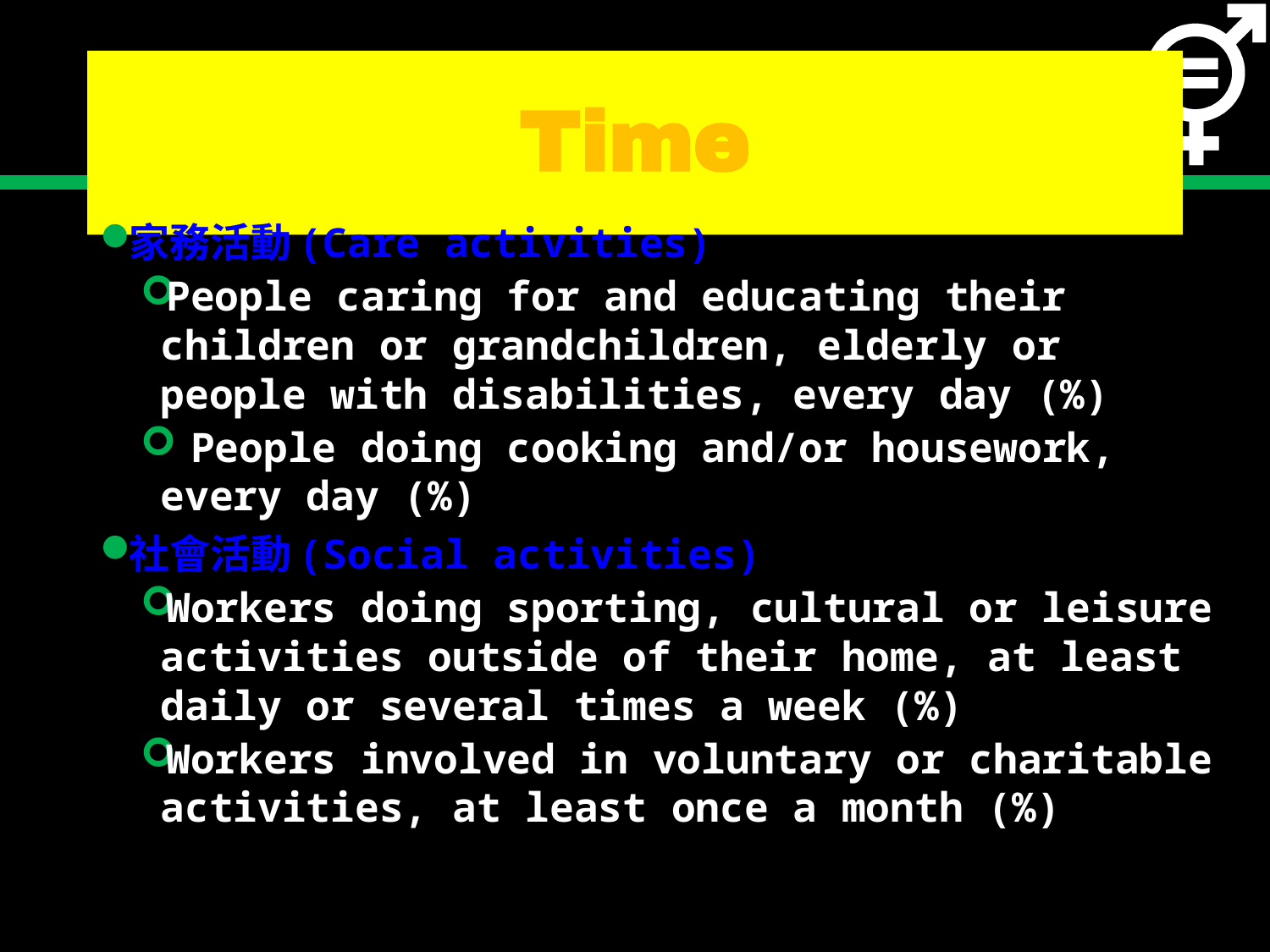

# Time
家務活動(Care activities)
People caring for and educating their children or grandchildren, elderly or people with disabilities, every day (%)
 People doing cooking and/or housework, every day (%)
社會活動(Social activities)
Workers doing sporting, cultural or leisure activities outside of their home, at least daily or several times a week (%)
Workers involved in voluntary or charitable activities, at least once a month (%)